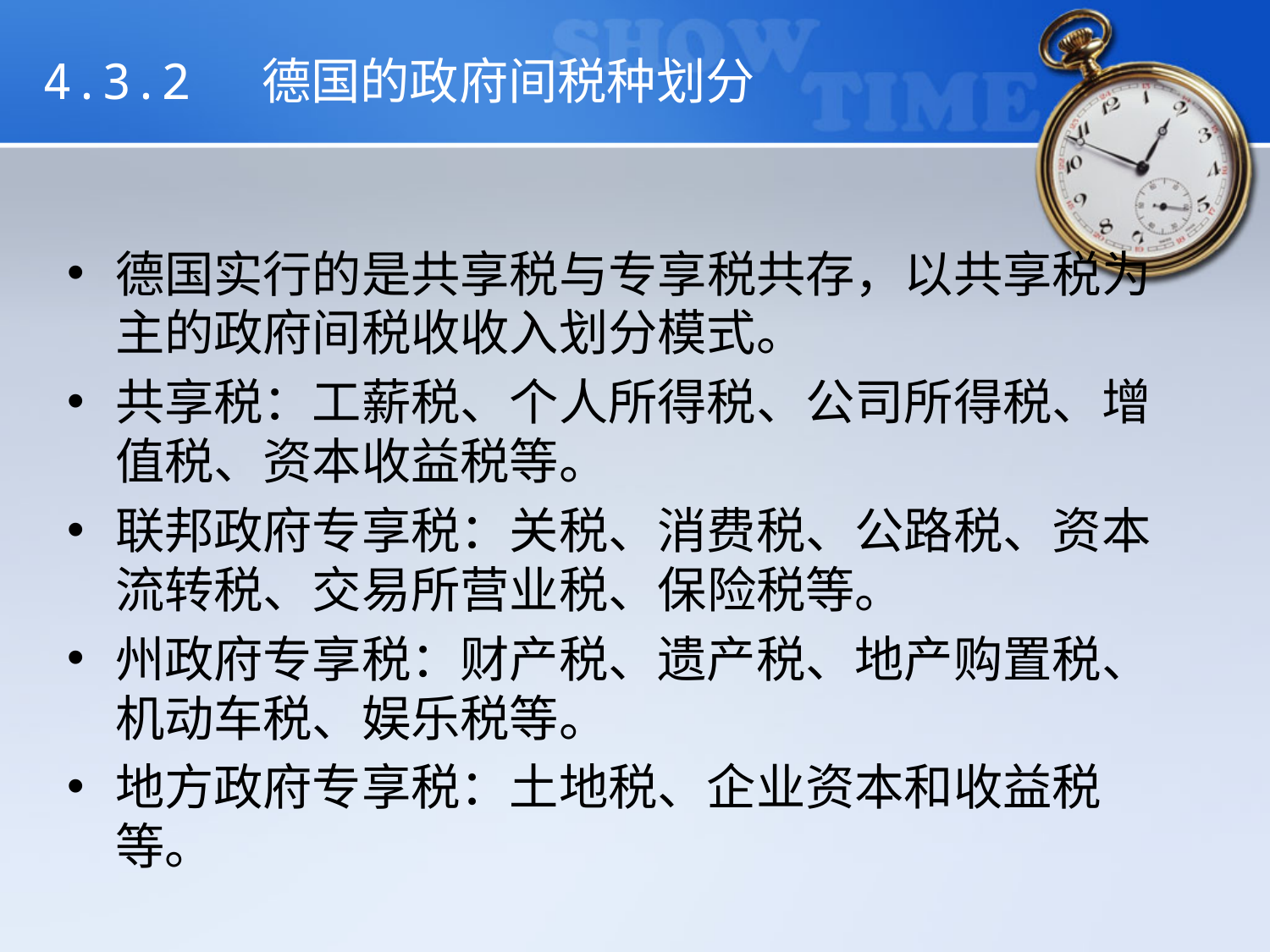

# 4.3.2  德国的政府间税种划分
德国实行的是共享税与专享税共存，以共享税为主的政府间税收收入划分模式。
共享税：工薪税、个人所得税、公司所得税、增值税、资本收益税等。
联邦政府专享税：关税、消费税、公路税、资本流转税、交易所营业税、保险税等。
州政府专享税：财产税、遗产税、地产购置税、机动车税、娱乐税等。
地方政府专享税：土地税、企业资本和收益税等。